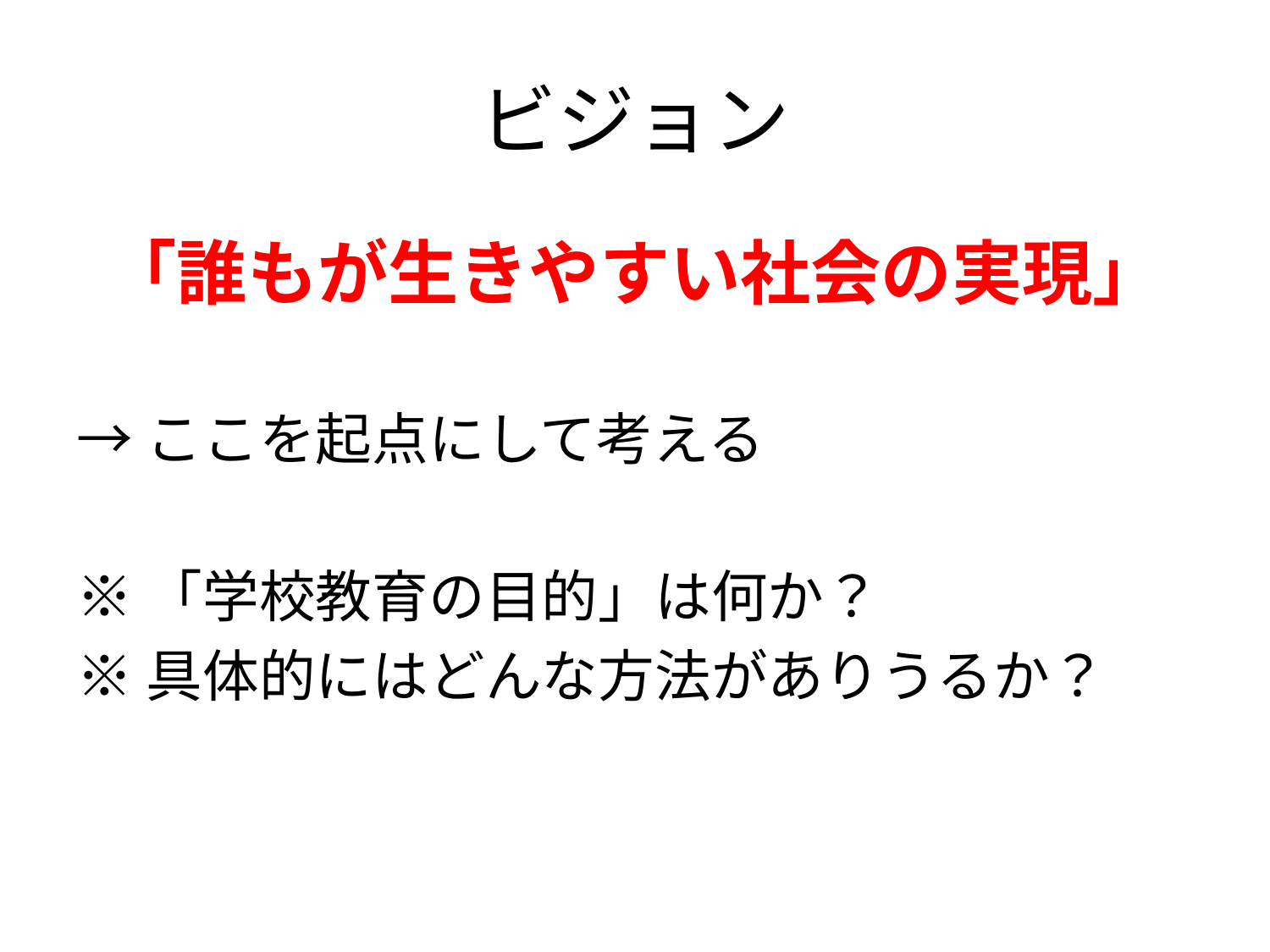

# ビジョン
「誰もが生きやすい社会の実現」

→ここを起点にして考える

※「学校教育の目的」は何か？
※具体的にはどんな方法がありうるか？